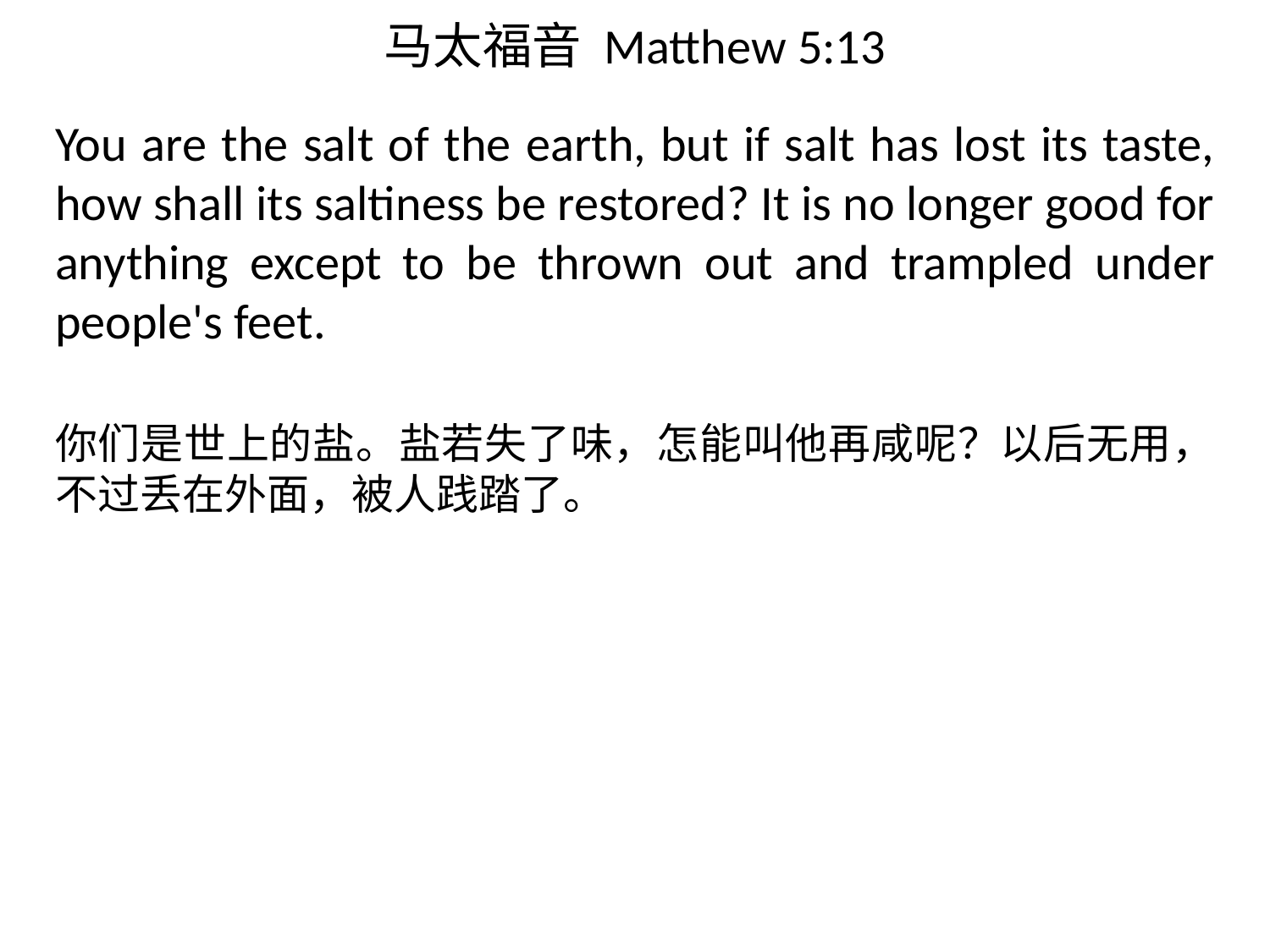

# 马太福音 Matthew 5:13
You are the salt of the earth, but if salt has lost its taste, how shall its saltiness be restored? It is no longer good for anything except to be thrown out and trampled under people's feet.

你们是世上的盐。盐若失了味，怎能叫他再咸呢？以后无用，不过丢在外面，被人践踏了。